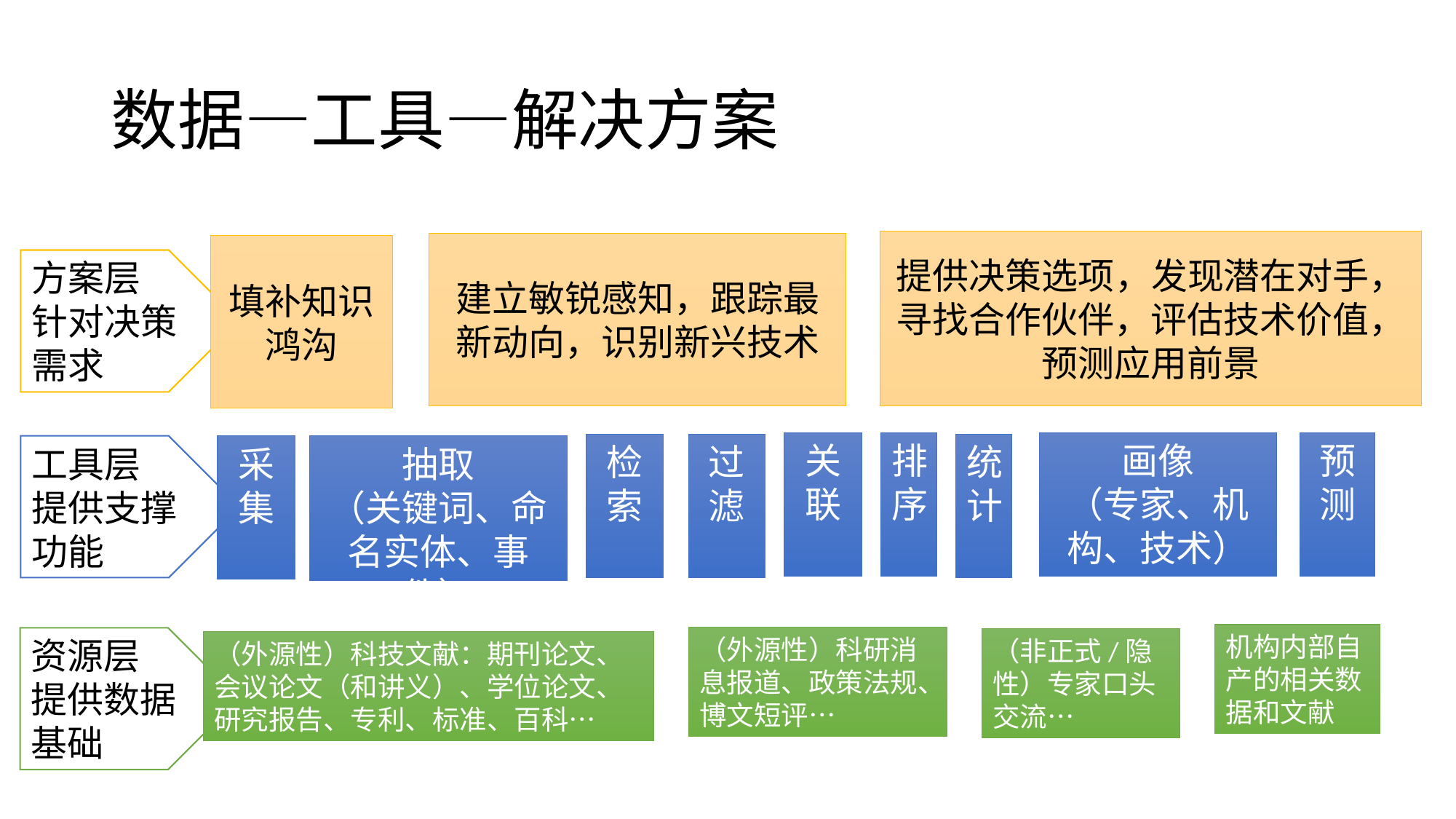

# 数据—工具—解决方案
提供决策选项，发现潜在对手，寻找合作伙伴，评估技术价值，
预测应用前景
建立敏锐感知，跟踪最新动向，识别新兴技术
填补知识鸿沟
方案层
针对决策需求
排序
画像
（专家、机构、技术）
预测
关联
检索
过滤
统计
工具层
提供支撑功能
采集
抽取
（关键词、命名实体、事件）
机构内部自产的相关数据和文献
（外源性）科研消息报道、政策法规、博文短评…
资源层
提供数据基础
（非正式/隐性）专家口头交流…
（外源性）科技文献：期刊论文、会议论文（和讲义）、学位论文、研究报告、专利、标准、百科…